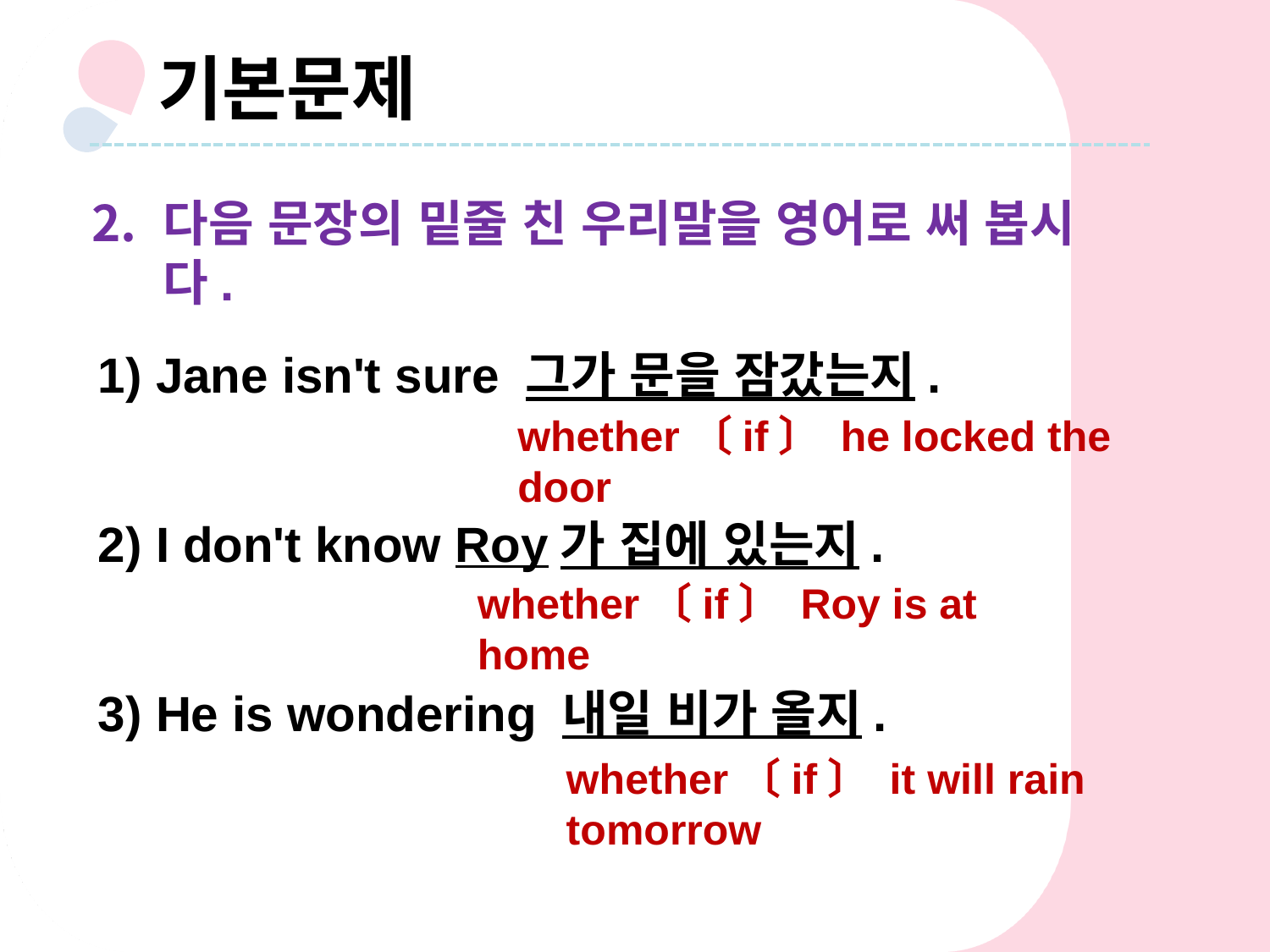

기본문제
다음 문장의 밑줄 친 우리말을 영어로 써 봅시다.
1) Jane isn't sure 그가 문을 잠갔는지.

2) I don't know Roy가 집에 있는지.

3) He is wondering 내일 비가 올지.

whether〔if〕 he locked the door
whether〔if〕 Roy is at home
whether〔if〕 it will rain tomorrow